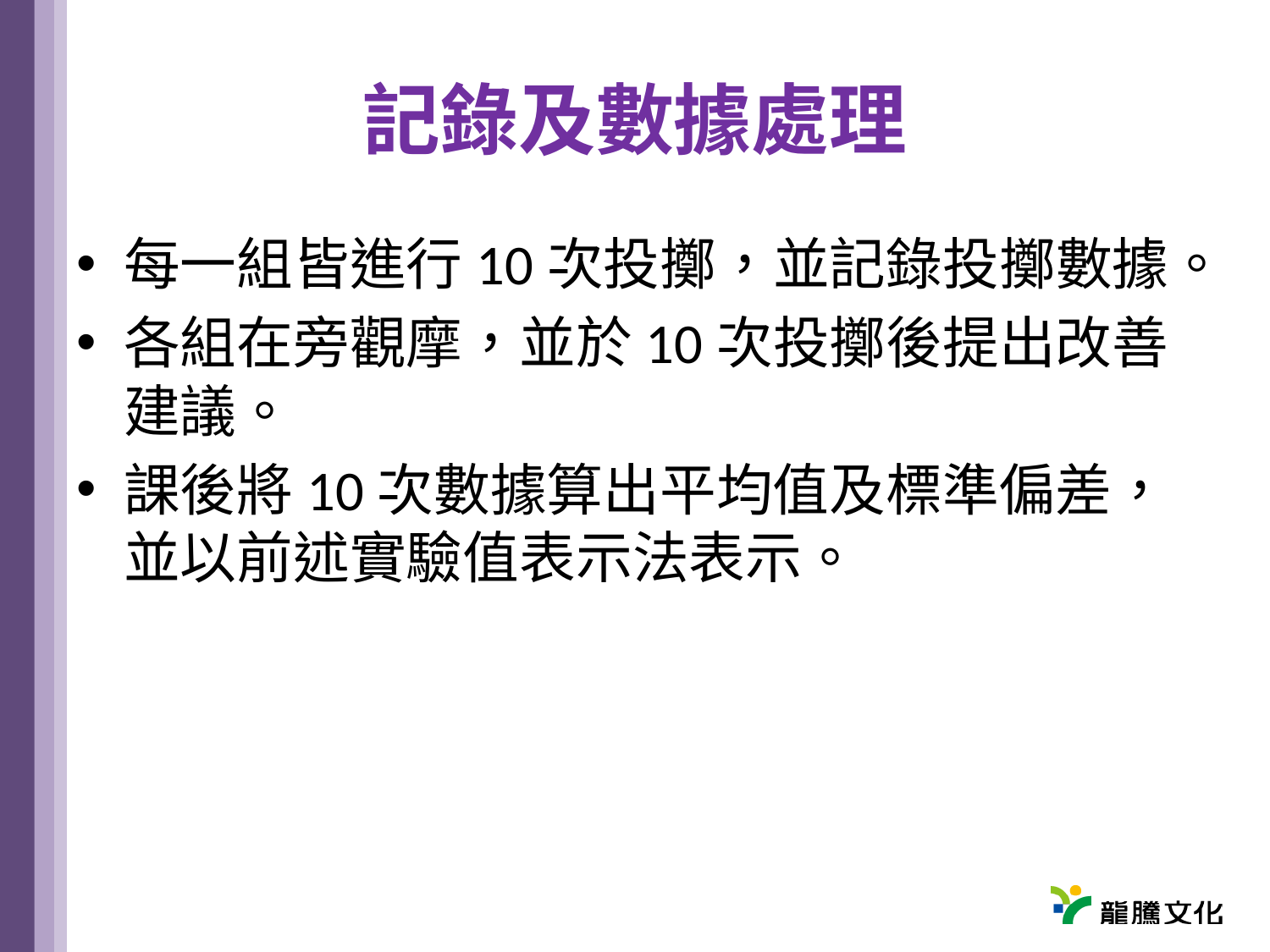

# 記錄及數據處理
每一組皆進行10次投擲，並記錄投擲數據。
各組在旁觀摩，並於10次投擲後提出改善建議。
課後將10次數據算出平均值及標準偏差，並以前述實驗值表示法表示。